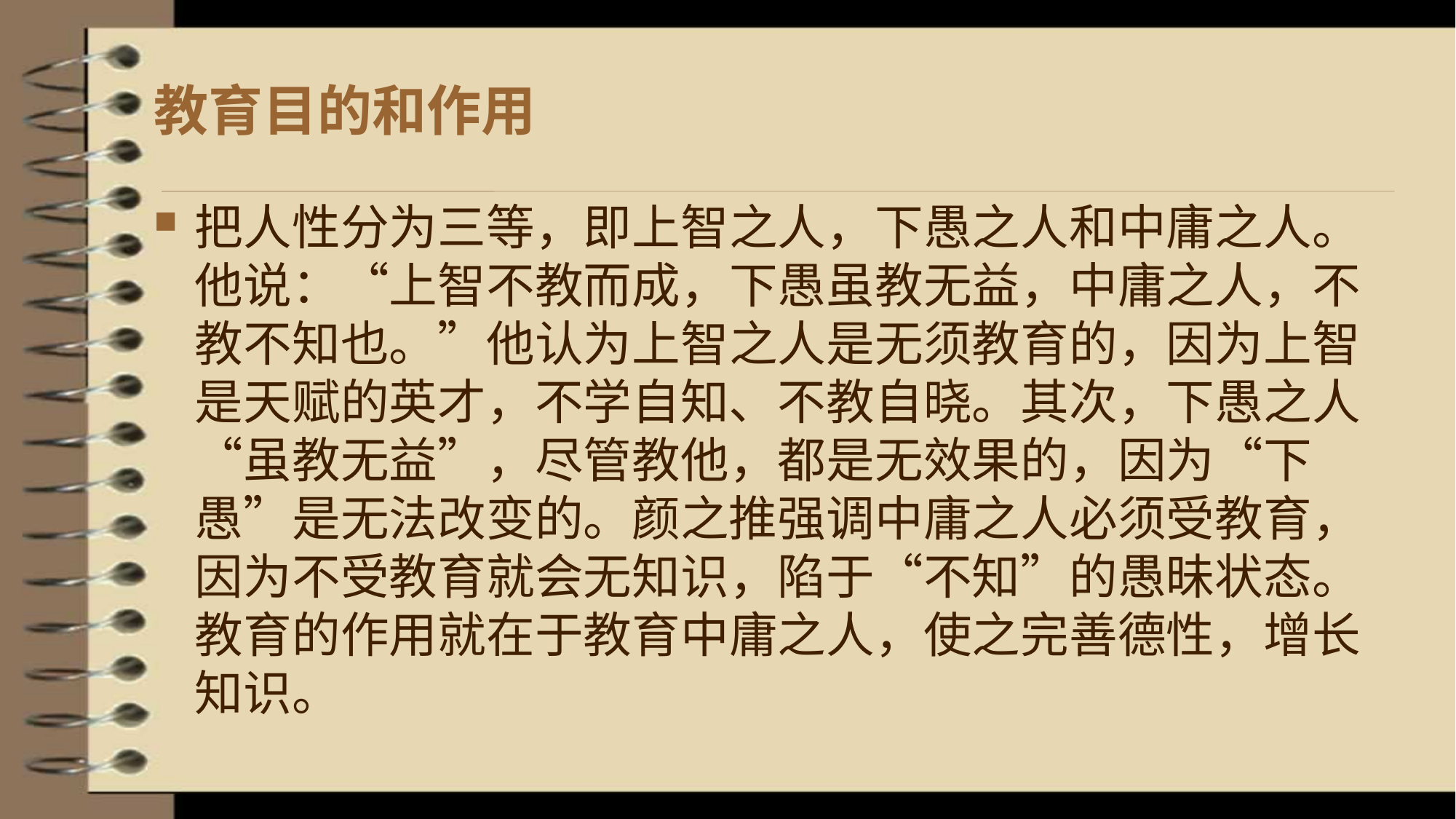

# 教育目的和作用
把人性分为三等，即上智之人，下愚之人和中庸之人。他说：“上智不教而成，下愚虽教无益，中庸之人，不教不知也。”他认为上智之人是无须教育的，因为上智是天赋的英才，不学自知、不教自晓。其次，下愚之人“虽教无益”，尽管教他，都是无效果的，因为“下愚”是无法改变的。颜之推强调中庸之人必须受教育，因为不受教育就会无知识，陷于“不知”的愚昧状态。教育的作用就在于教育中庸之人，使之完善德性，增长知识。